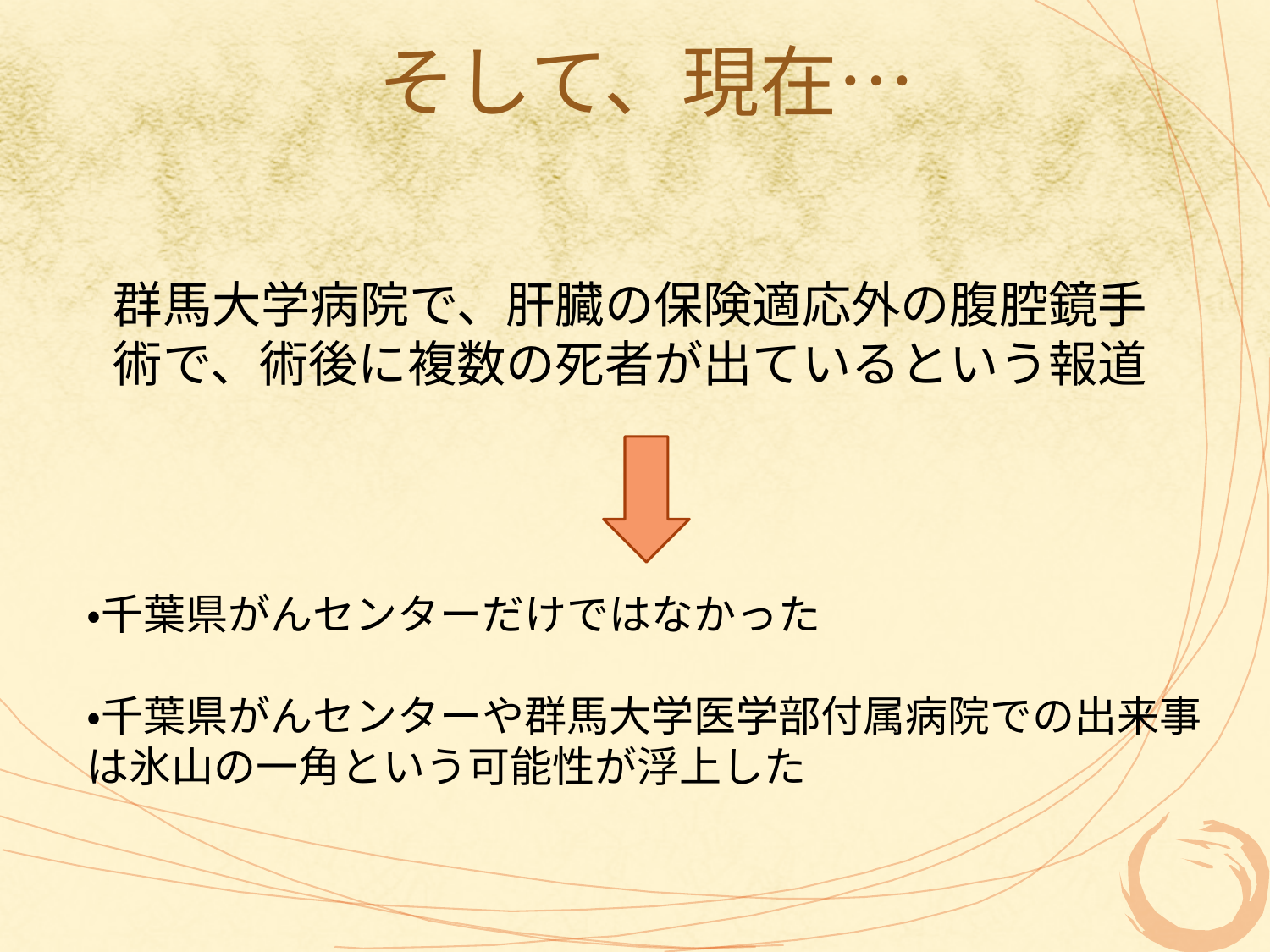

# そして、現在…
群馬大学病院で、肝臓の保険適応外の腹腔鏡手術で、術後に複数の死者が出ているという報道

・千葉県がんセンターだけではなかった

・千葉県がんセンターや群馬大学医学部付属病院での出来事は氷山の一角という可能性が浮上した